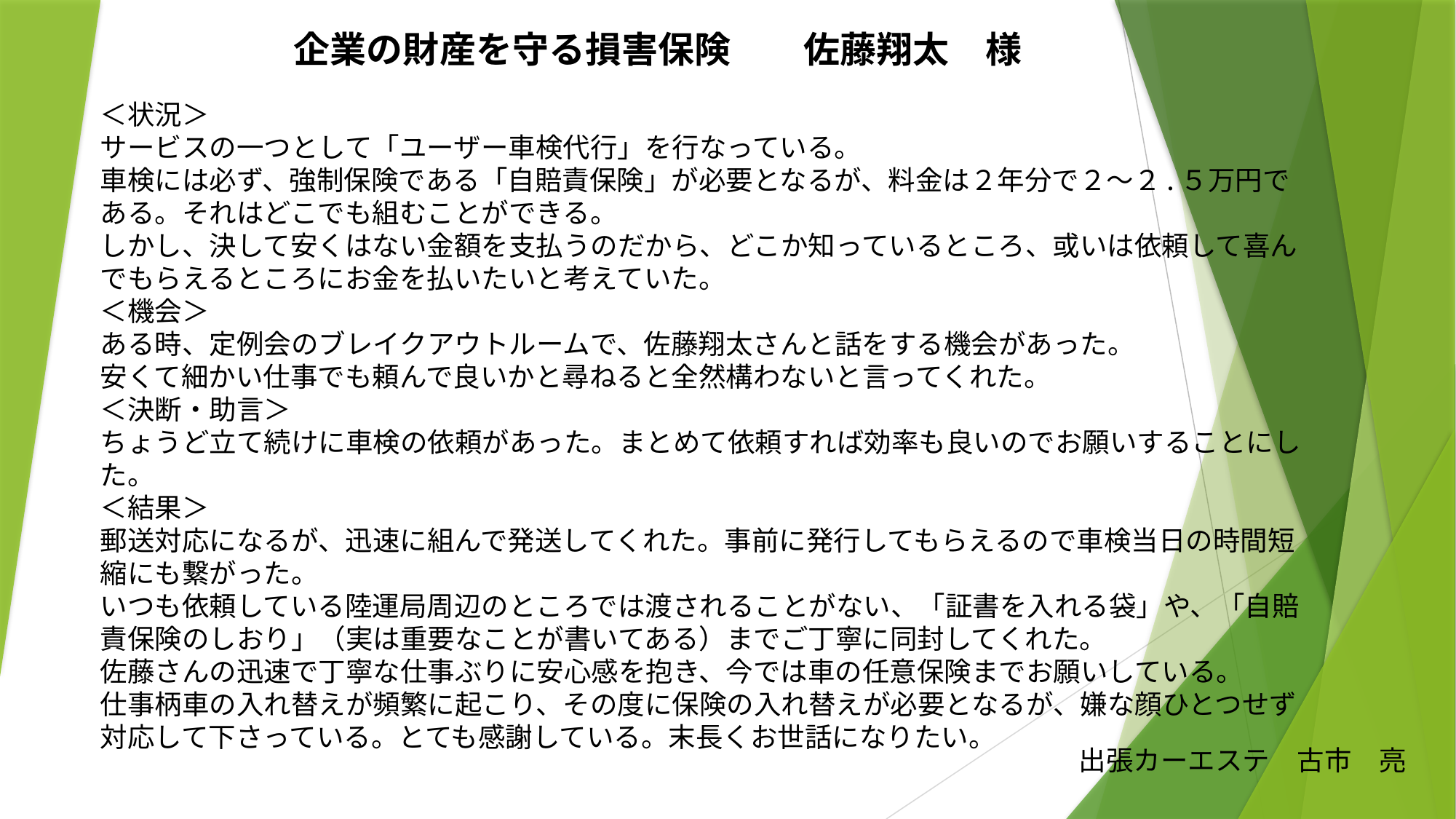

# 企業の財産を守る損害保険　　佐藤翔太　様
＜状況＞
サービスの一つとして「ユーザー車検代行」を行なっている。
車検には必ず、強制保険である「自賠責保険」が必要となるが、料金は２年分で２〜２.５万円である。それはどこでも組むことができる。
しかし、決して安くはない金額を支払うのだから、どこか知っているところ、或いは依頼して喜んでもらえるところにお金を払いたいと考えていた。
＜機会＞
ある時、定例会のブレイクアウトルームで、佐藤翔太さんと話をする機会があった。
安くて細かい仕事でも頼んで良いかと尋ねると全然構わないと言ってくれた。
＜決断・助言＞
ちょうど立て続けに車検の依頼があった。まとめて依頼すれば効率も良いのでお願いすることにした。
＜結果＞
郵送対応になるが、迅速に組んで発送してくれた。事前に発行してもらえるので車検当日の時間短縮にも繋がった。
いつも依頼している陸運局周辺のところでは渡されることがない、「証書を入れる袋」や、「自賠責保険のしおり」（実は重要なことが書いてある）までご丁寧に同封してくれた。
佐藤さんの迅速で丁寧な仕事ぶりに安心感を抱き、今では車の任意保険までお願いしている。
仕事柄車の入れ替えが頻繁に起こり、その度に保険の入れ替えが必要となるが、嫌な顔ひとつせず対応して下さっている。とても感謝している。末長くお世話になりたい。

出張カーエステ　古市　亮